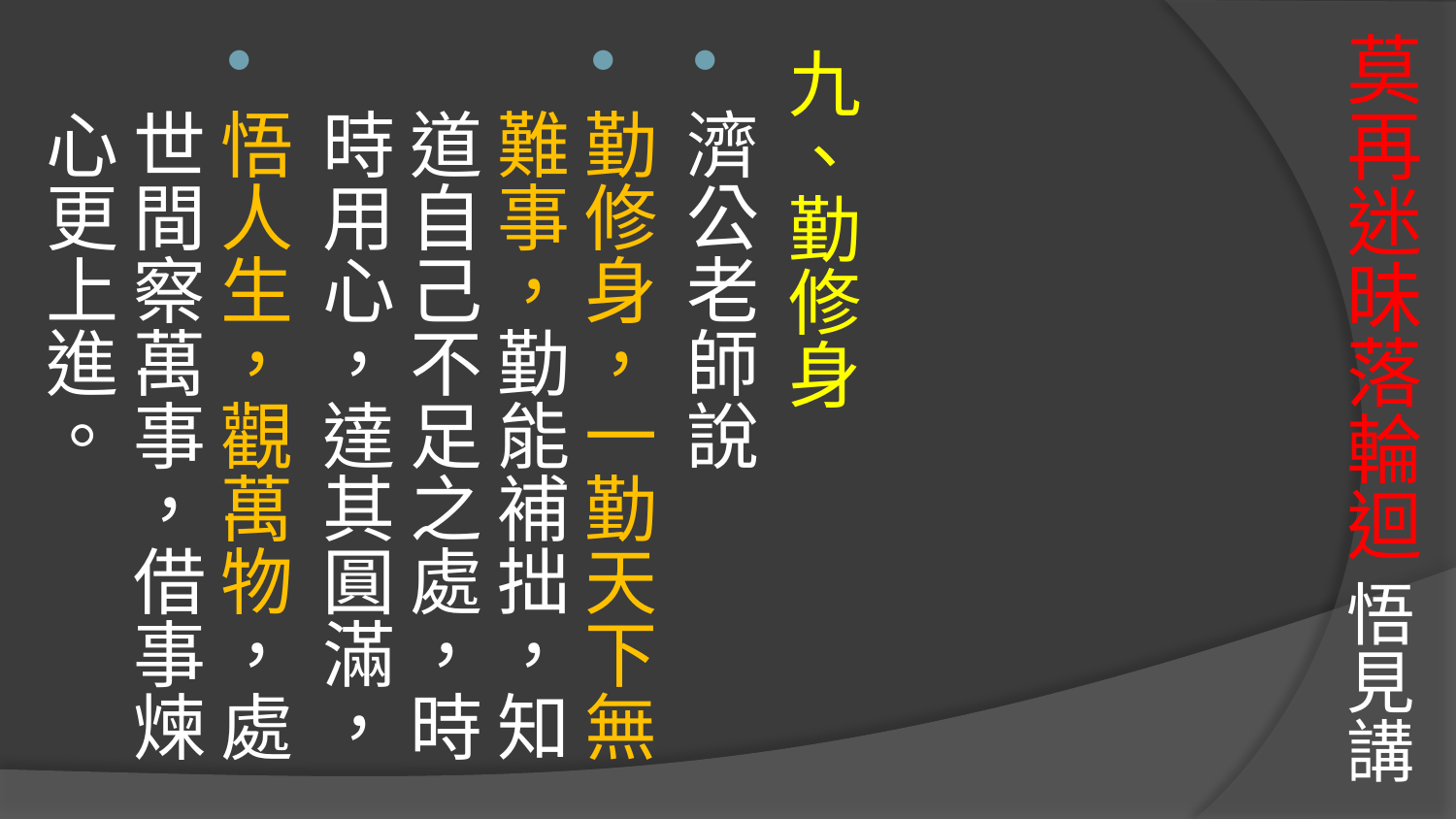

# 莫再迷昧落輪迴 悟見講
九、勤修身
濟公老師說
勤修身，一勤天下無難事，勤能補拙，知道自己不足之處，時時用心，達其圓滿，
悟人生，觀萬物，處世間察萬事，借事煉心更上進。